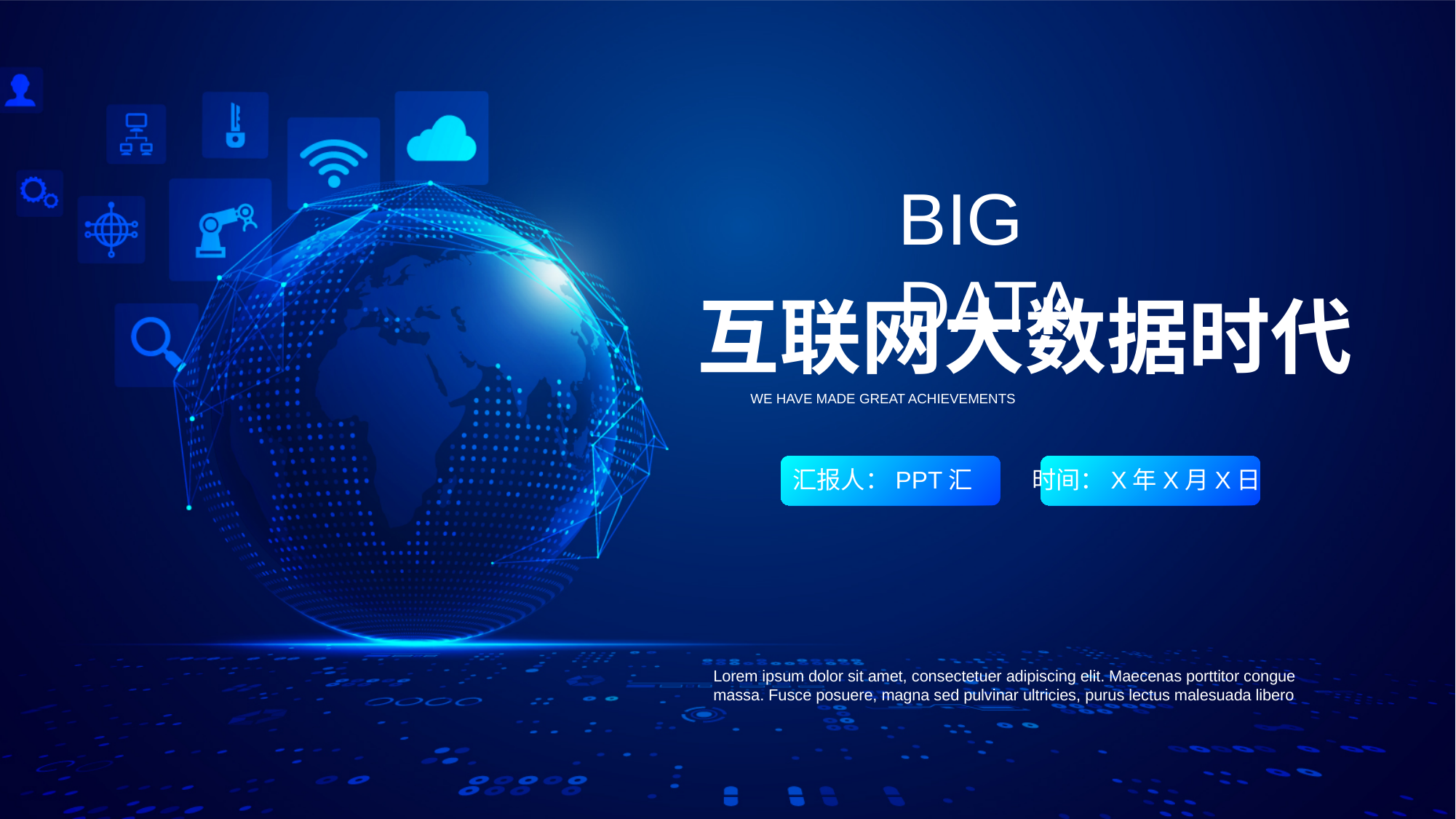

BIG DATA
互联网大数据时代
WE HAVE MADE GREAT ACHIEVEMENTS

汇报人：PPT汇           时间：X年X月X日
Lorem ipsum dolor sit amet, consectetuer adipiscing elit. Maecenas porttitor congue massa. Fusce posuere, magna sed pulvinar ultricies, purus lectus malesuada libero